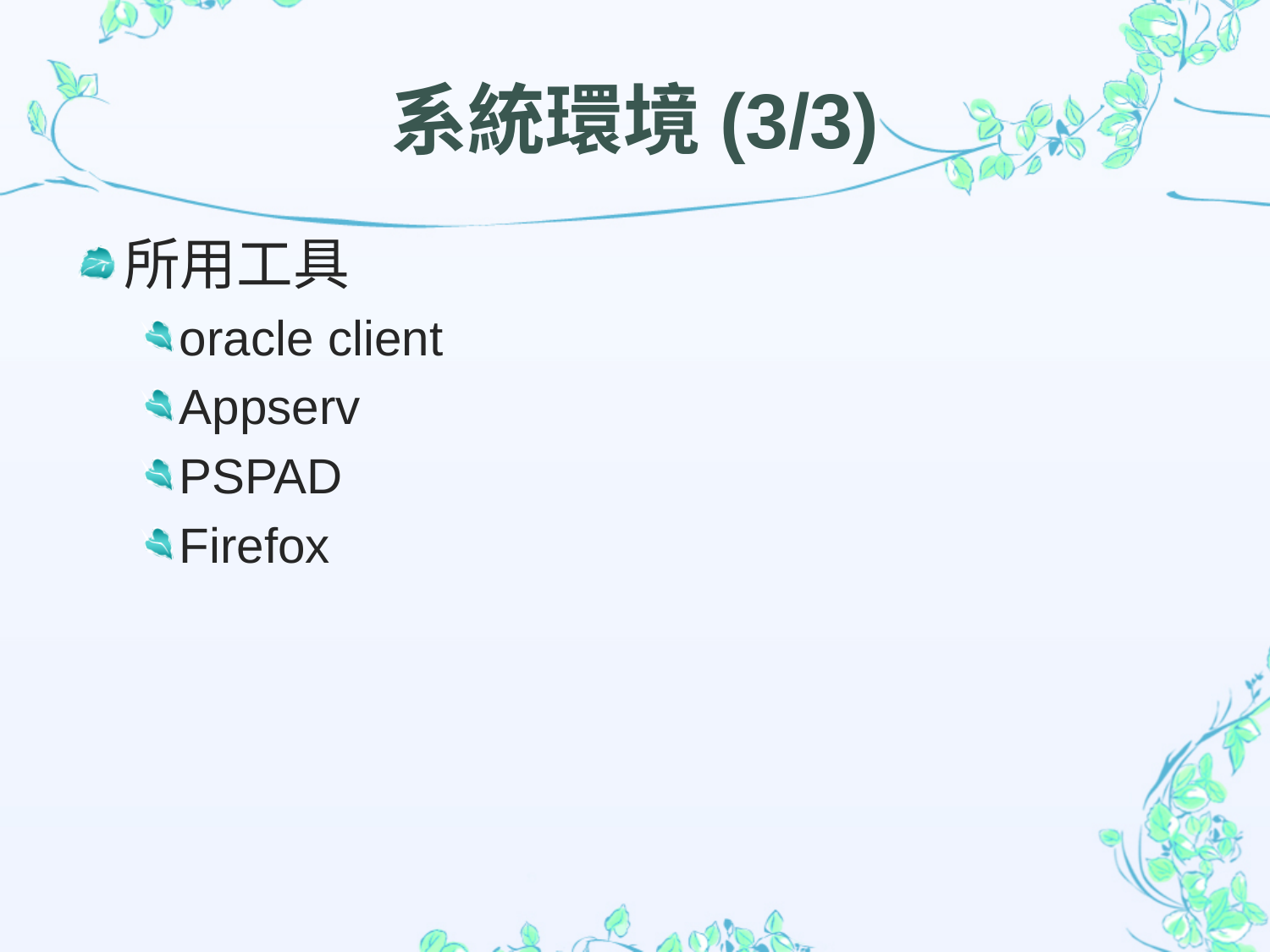

# 系統環境(3/3)
所用工具
oracle client
Appserv
PSPAD
Firefox